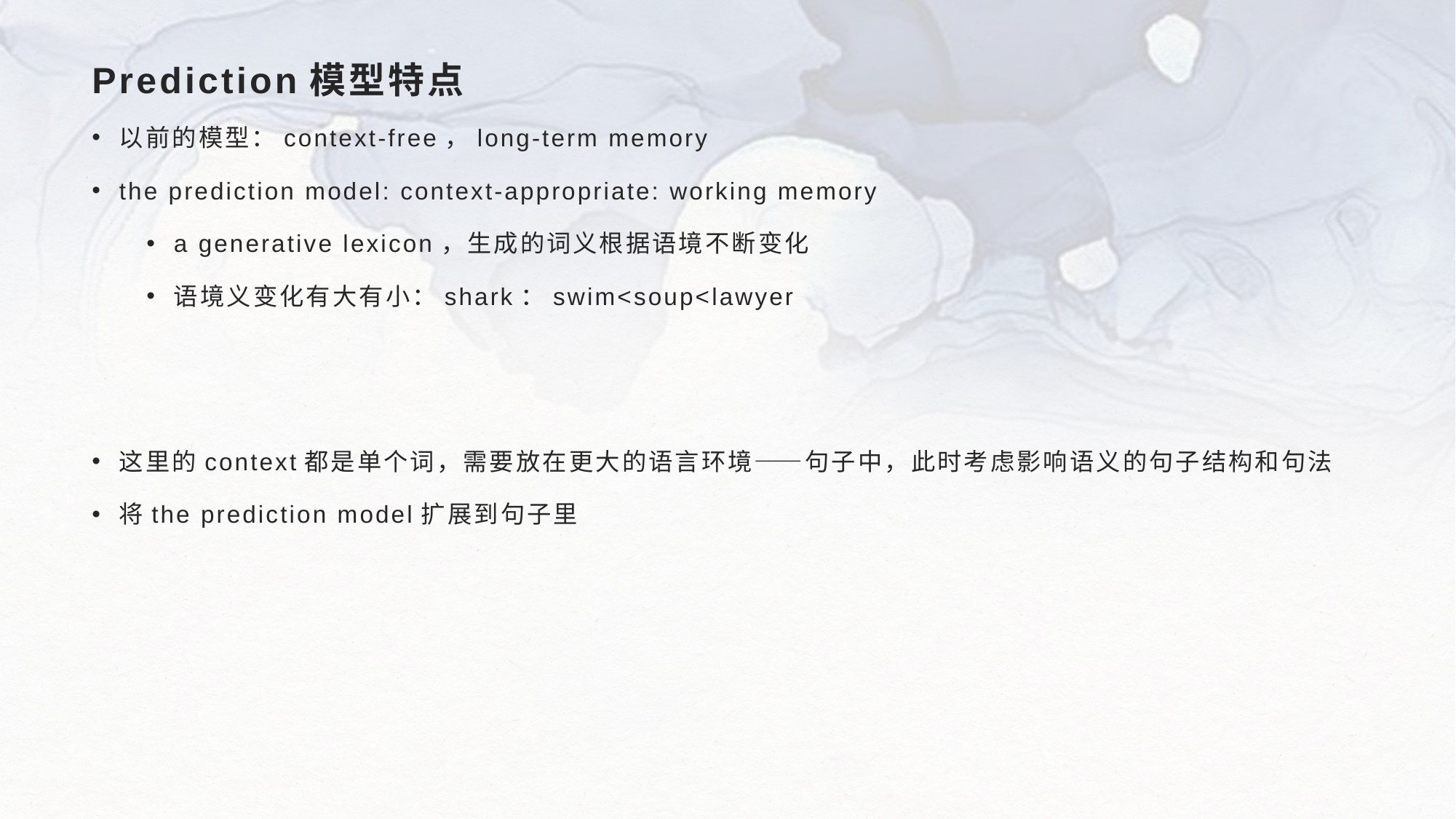

# Prediction模型特点
以前的模型：context-free，long-term memory
the prediction model: context-appropriate: working memory
a generative lexicon，生成的词义根据语境不断变化
语境义变化有大有小：shark：swim<soup<lawyer

这里的context都是单个词，需要放在更大的语言环境——句子中，此时考虑影响语义的句子结构和句法
将the prediction model扩展到句子里